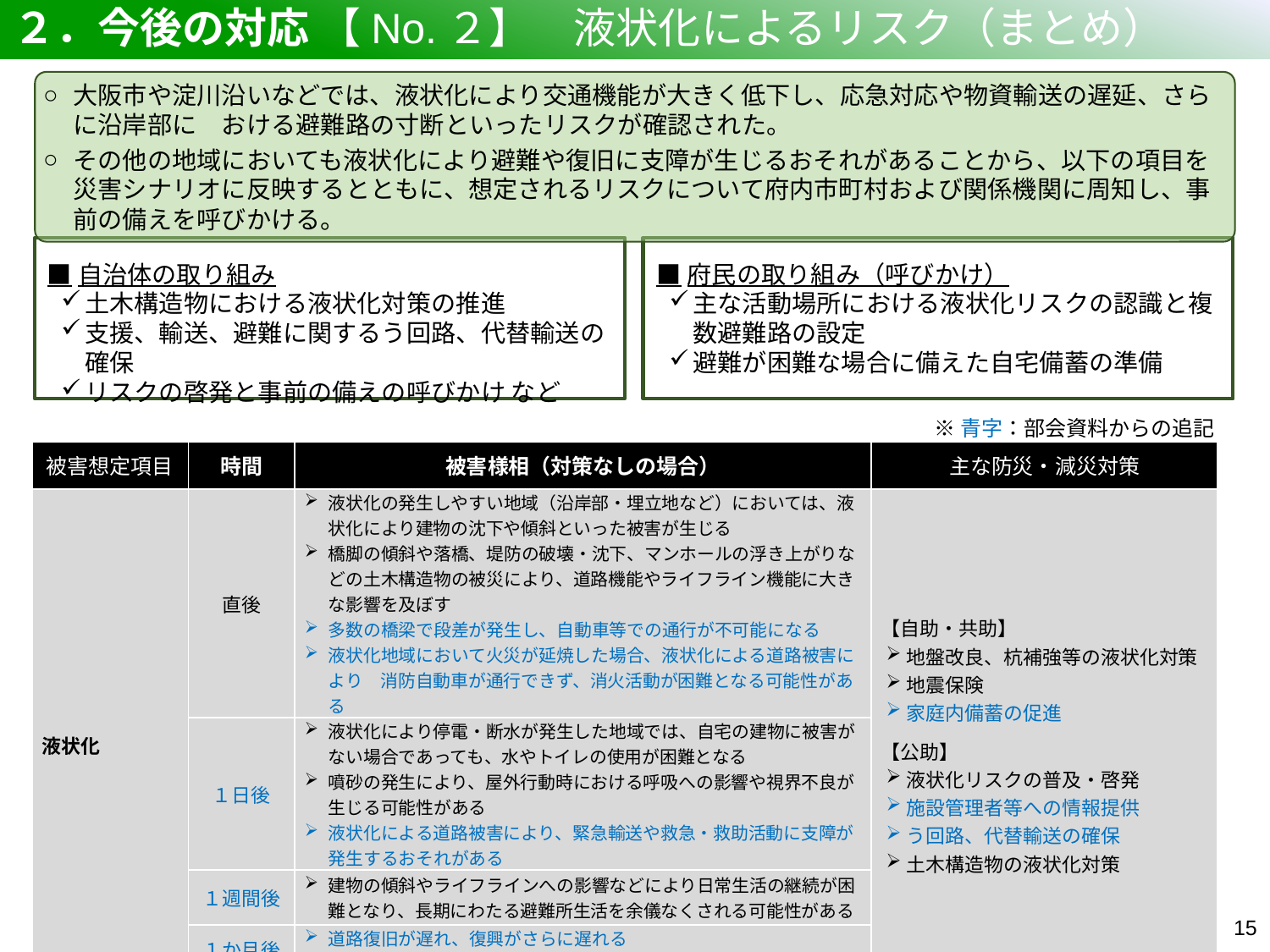

２．今後の対応 【No.２】　液状化によるリスク（まとめ）
大阪市や淀川沿いなどでは、液状化により交通機能が大きく低下し、応急対応や物資輸送の遅延、さらに沿岸部に　おける避難路の寸断といったリスクが確認された。
その他の地域においても液状化により避難や復旧に支障が生じるおそれがあることから、以下の項目を災害シナリオに反映するとともに、想定されるリスクについて府内市町村および関係機関に周知し、事前の備えを呼びかける。
■自治体の取り組み
土木構造物における液状化対策の推進
支援、輸送、避難に関するう回路、代替輸送の確保
リスクの啓発と事前の備えの呼びかけ など
■府民の取り組み（呼びかけ）
主な活動場所における液状化リスクの認識と複数避難路の設定
避難が困難な場合に備えた自宅備蓄の準備
※青字：部会資料からの追記案
| 被害想定項目 | 時間 | 被害様相（対策なしの場合） | 主な防災・減災対策 |
| --- | --- | --- | --- |
| 液状化 | 直後 | 液状化の発生しやすい地域（沿岸部・埋立地など）においては、液状化により建物の沈下や傾斜といった被害が生じる 橋脚の傾斜や落橋、堤防の破壊・沈下、マンホールの浮き上がりなどの土木構造物の被災により、道路機能やライフライン機能に大きな影響を及ぼす 多数の橋梁で段差が発生し、自動車等での通行が不可能になる 液状化地域において火災が延焼した場合、液状化による道路被害により　消防自動車が通行できず、消火活動が困難となる可能性がある | 【自助・共助】 地盤改良、杭補強等の液状化対策 地震保険 家庭内備蓄の促進 【公助】 液状化リスクの普及・啓発 施設管理者等への情報提供 う回路、代替輸送の確保 土木構造物の液状化対策 |
|  | １日後 | 液状化により停電・断水が発生した地域では、自宅の建物に被害がない場合であっても、水やトイレの使用が困難となる 噴砂の発生により、屋外行動時における呼吸への影響や視界不良が生じる可能性がある 液状化による道路被害により、緊急輸送や救急・救助活動に支障が発生するおそれがある |  |
|  | １週間後 | 建物の傾斜やライフラインへの影響などにより日常生活の継続が困難となり、長期にわたる避難所生活を余儀なくされる可能性がある |  |
|  | １か月後以降 | 道路復旧が遅れ、復興がさらに遅れる 道路被害により救援物資運搬や廃棄物の回収などができず、沿岸部や低地部では生活支障が継続する |  |
15